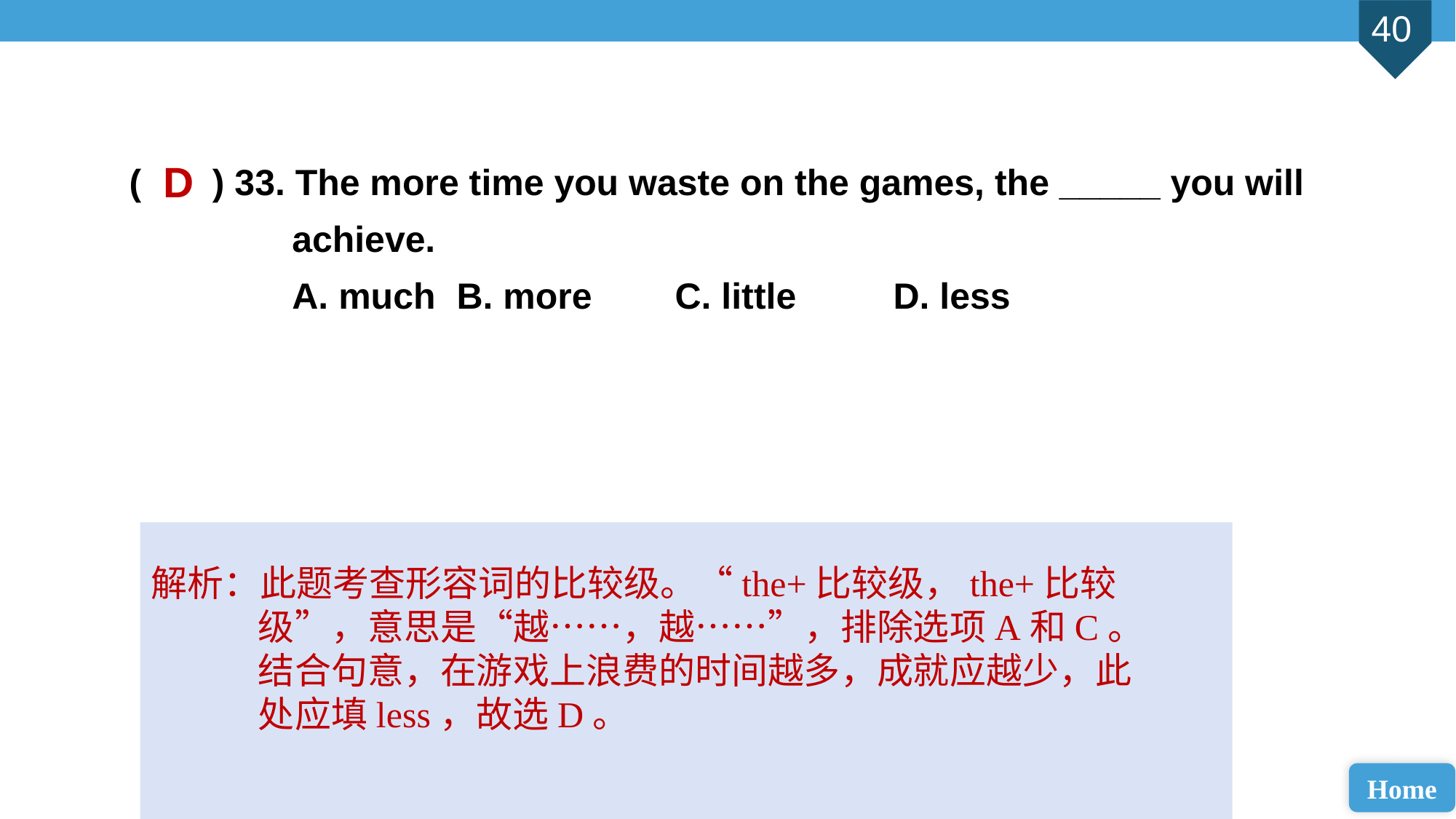

(       ) 33. The more time you waste on the games, the _____ you will
                achieve.
                A. much 	B. more 	C. little 	D. less
D

解析：此题考查形容词的比较级。“the+比较级，the+比较级”，意思是“越……，越……”，排除选项A和C。结合句意，在游戏上浪费的时间越多，成就应越少，此处应填less，故选D。